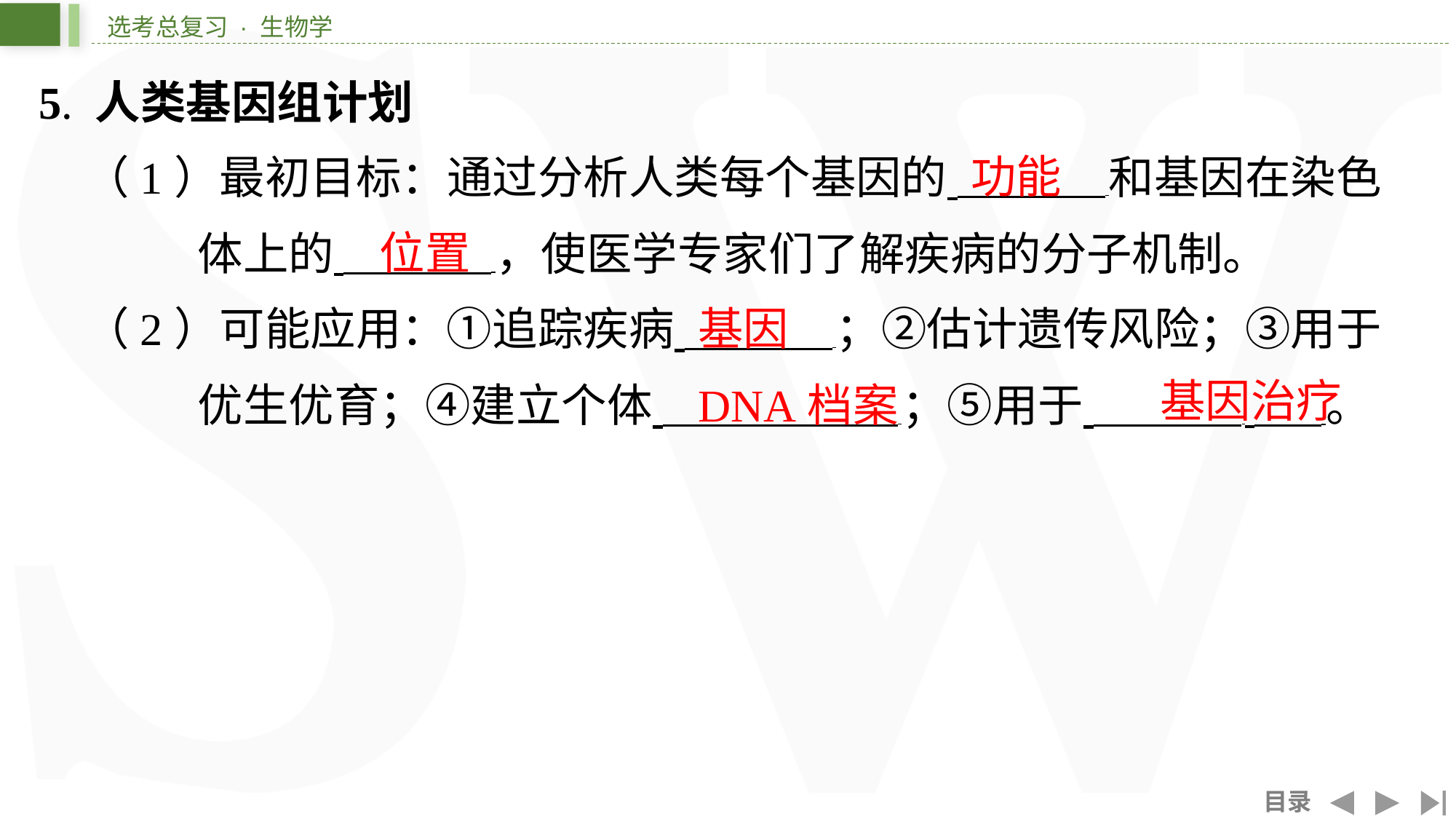

5. 人类基因组计划
功能
（1）最初目标：通过分析人类每个基因的                        ⁠和基因在染色
体上的                        ，使医学专家们了解疾病的分子机制。
位置
基因
（2）可能应用：①追踪疾病                        ；②估计遗传风险；③用于
优生优育；④建立个体                                     ；⑤用于                        ⁠            ⁠。
基因治疗
DNA档案